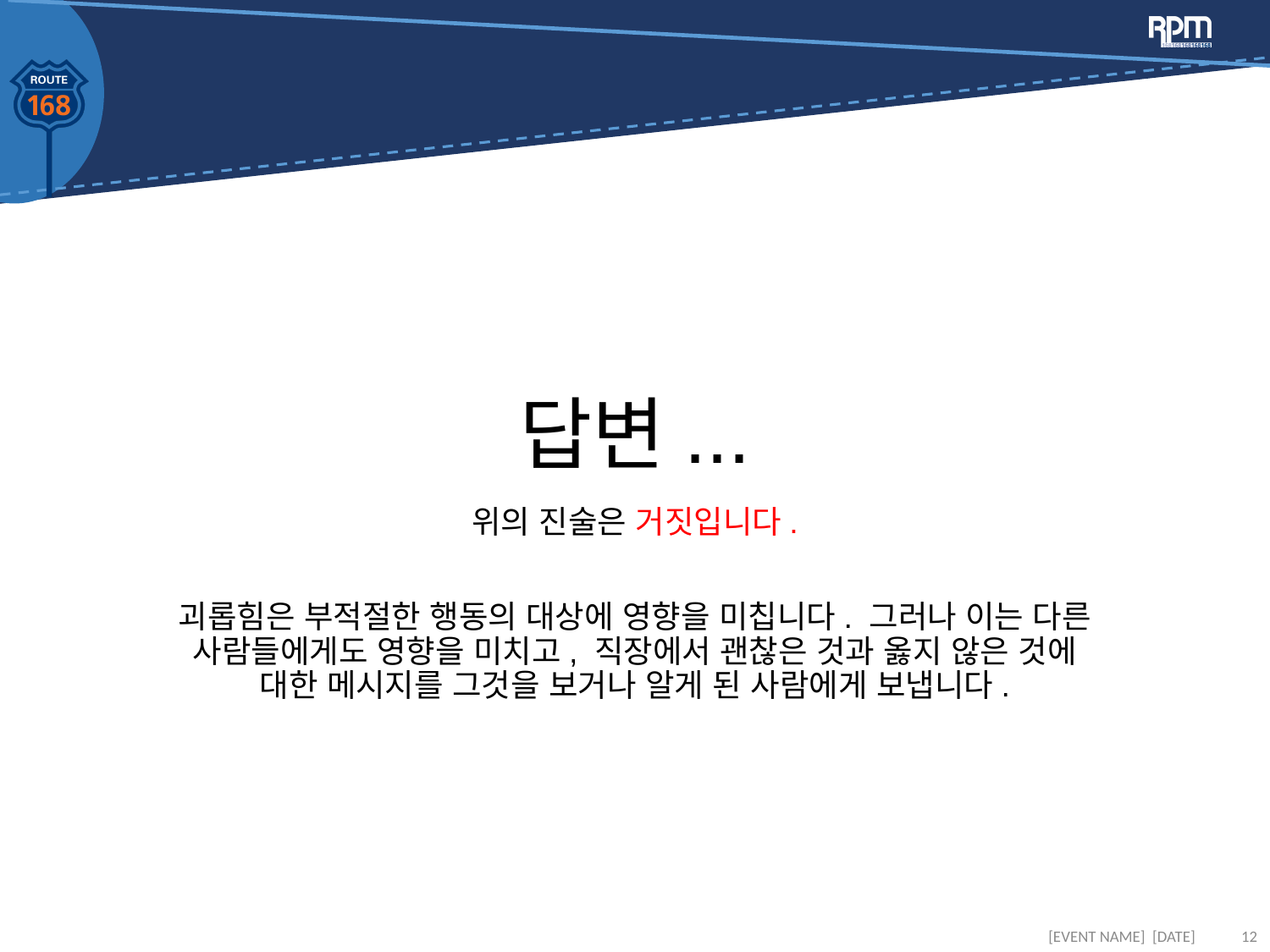

# 답변...
위의 진술은 거짓입니다.

괴롭힘은 부적절한 행동의 대상에 영향을 미칩니다. 그러나 이는 다른 사람들에게도 영향을 미치고, 직장에서 괜찮은 것과 옳지 않은 것에 대한 메시지를 그것을 보거나 알게 된 사람에게 보냅니다.
[EVENT NAME]  [DATE]
12